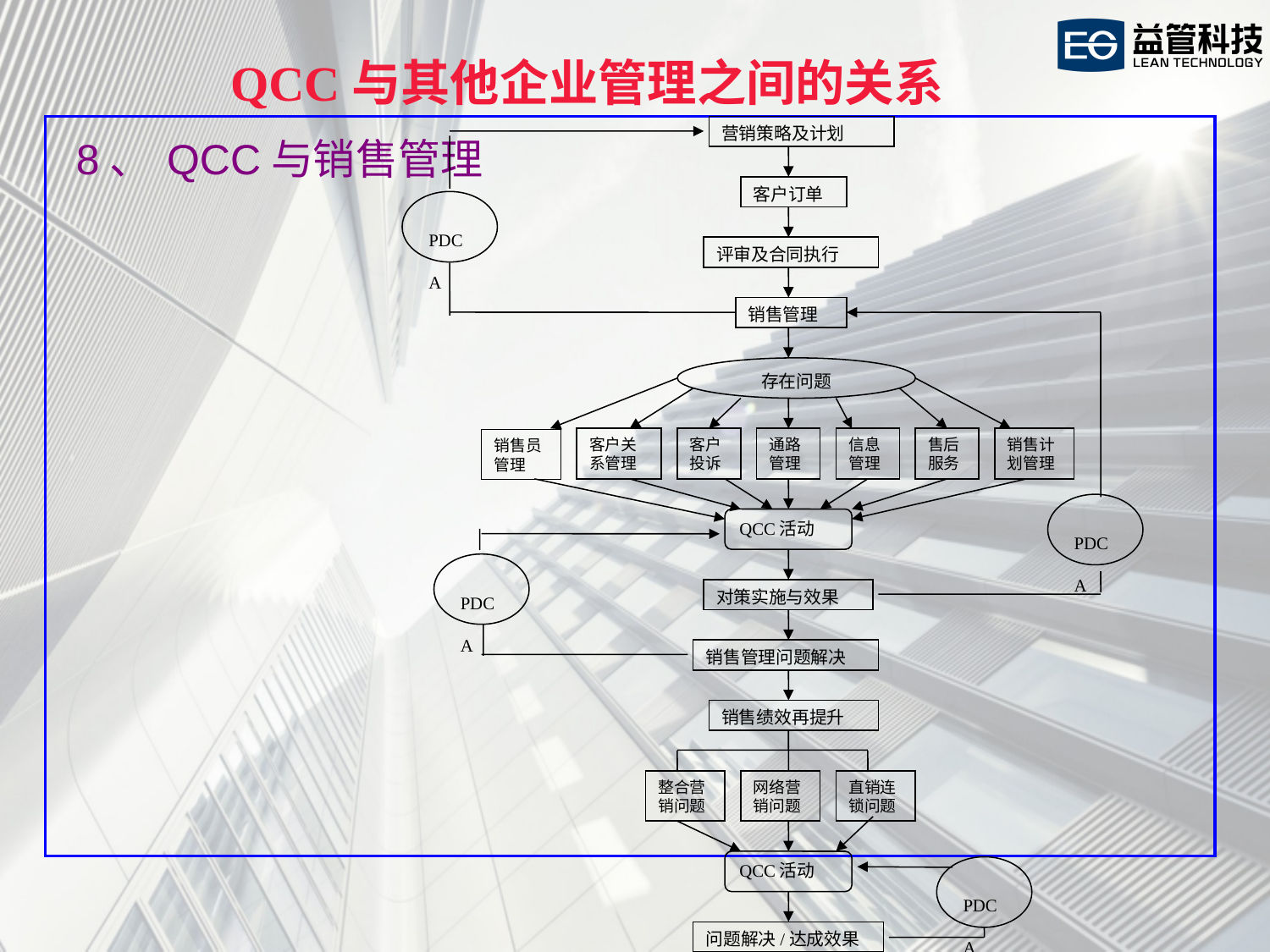

QCC与其他企业管理之间的关系

营销策略及计划
8、 QCC与销售管理

客户订单
PDCA

评审及合同执行

销售管理

存在问题

客户关
系管理
客户
投诉
通路
管理
信息
管理
售后
服务
销售计
划管理
销售员
管理

PDCA
QCC活动

PDCA

对策实施与效果

销售管理问题解决

销售绩效再提升

整合营
销问题
网络营
销问题
直销连
锁问题

QCC活动
PDCA

问题解决/达成效果